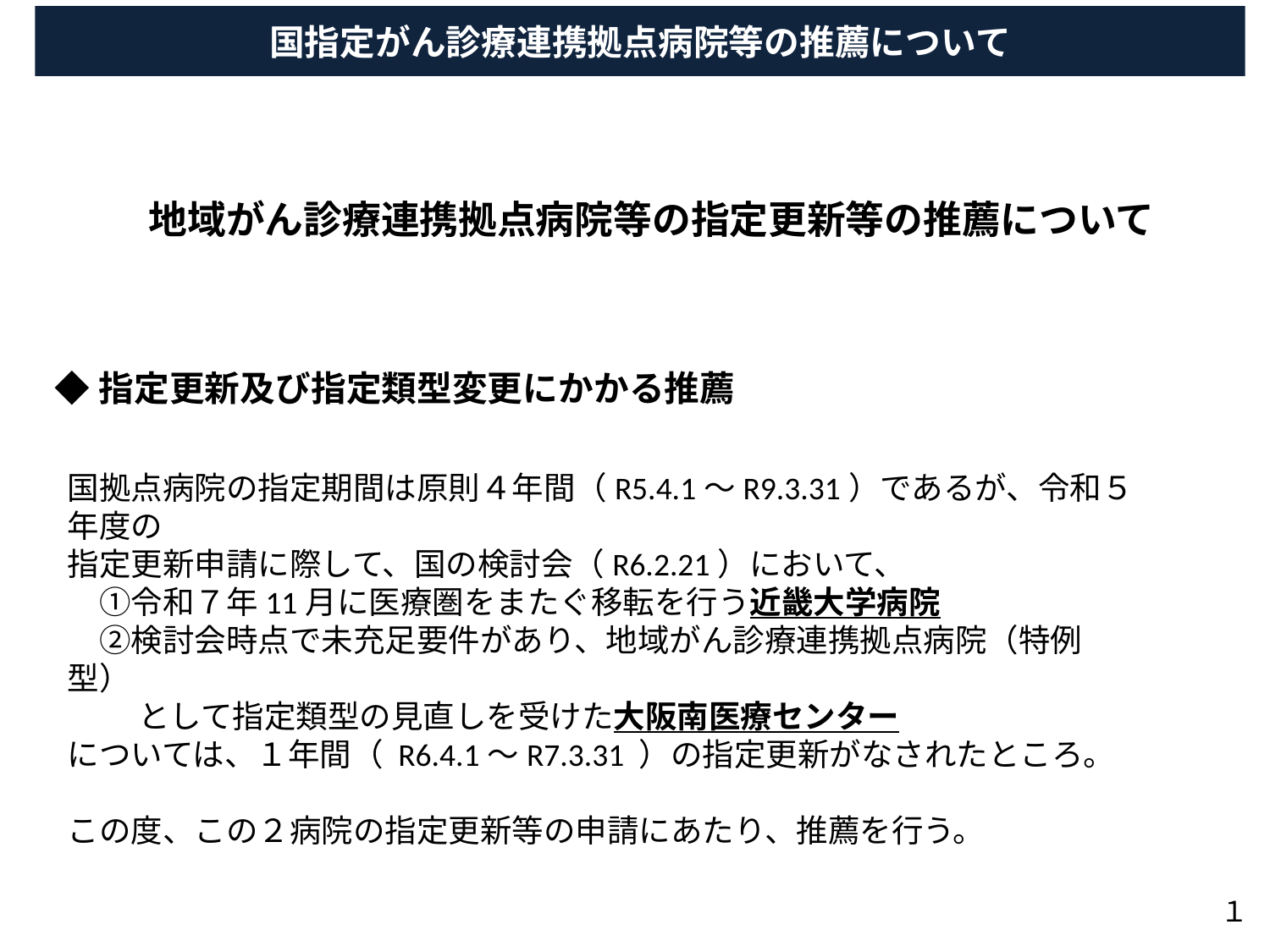

国指定がん診療連携拠点病院等の推薦について
　地域がん診療連携拠点病院等の指定更新等の推薦について

◆指定更新及び指定類型変更にかかる推薦

国拠点病院の指定期間は原則４年間（R5.4.1～R9.3.31）であるが、令和５年度の
指定更新申請に際して、国の検討会（R6.2.21）において、
　①令和７年11月に医療圏をまたぐ移転を行う近畿大学病院
　②検討会時点で未充足要件があり、地域がん診療連携拠点病院（特例型）
　 　として指定類型の見直しを受けた大阪南医療センター
については、１年間（ R6.4.1～R7.3.31 ）の指定更新がなされたところ。
この度、この２病院の指定更新等の申請にあたり、推薦を行う。
１